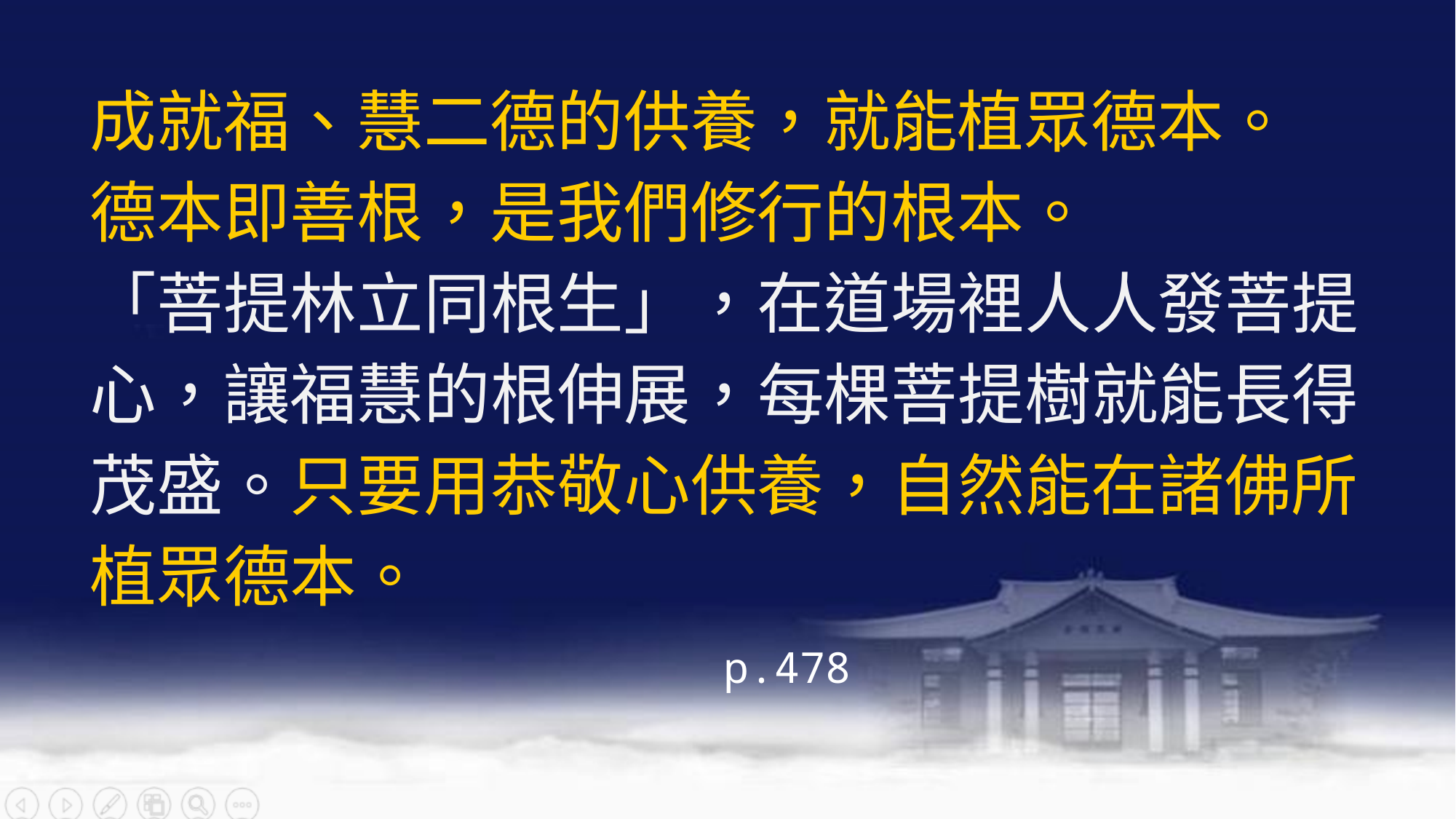

# 成就福、慧二德的供養，就能植眾德本。 德本即善根，是我們修行的根本。 「菩提林立同根生」，在道場裡人人發菩提心，讓福慧的根伸展，每棵菩提樹就能長得茂盛。只要用恭敬心供養，自然能在諸佛所植眾德本。
p.478